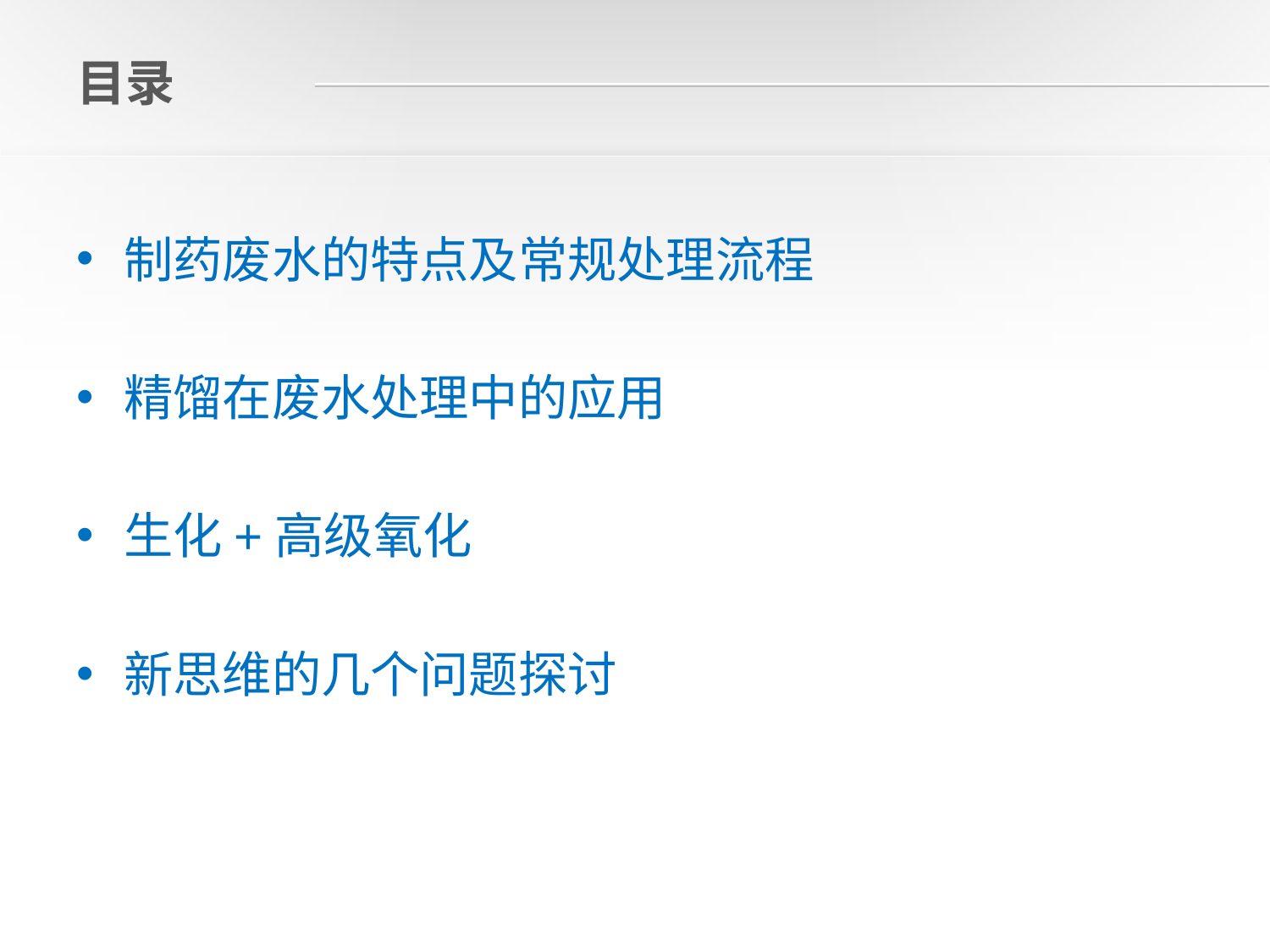

# 目录
制药废水的特点及常规处理流程

精馏在废水处理中的应用

生化+高级氧化

新思维的几个问题探讨